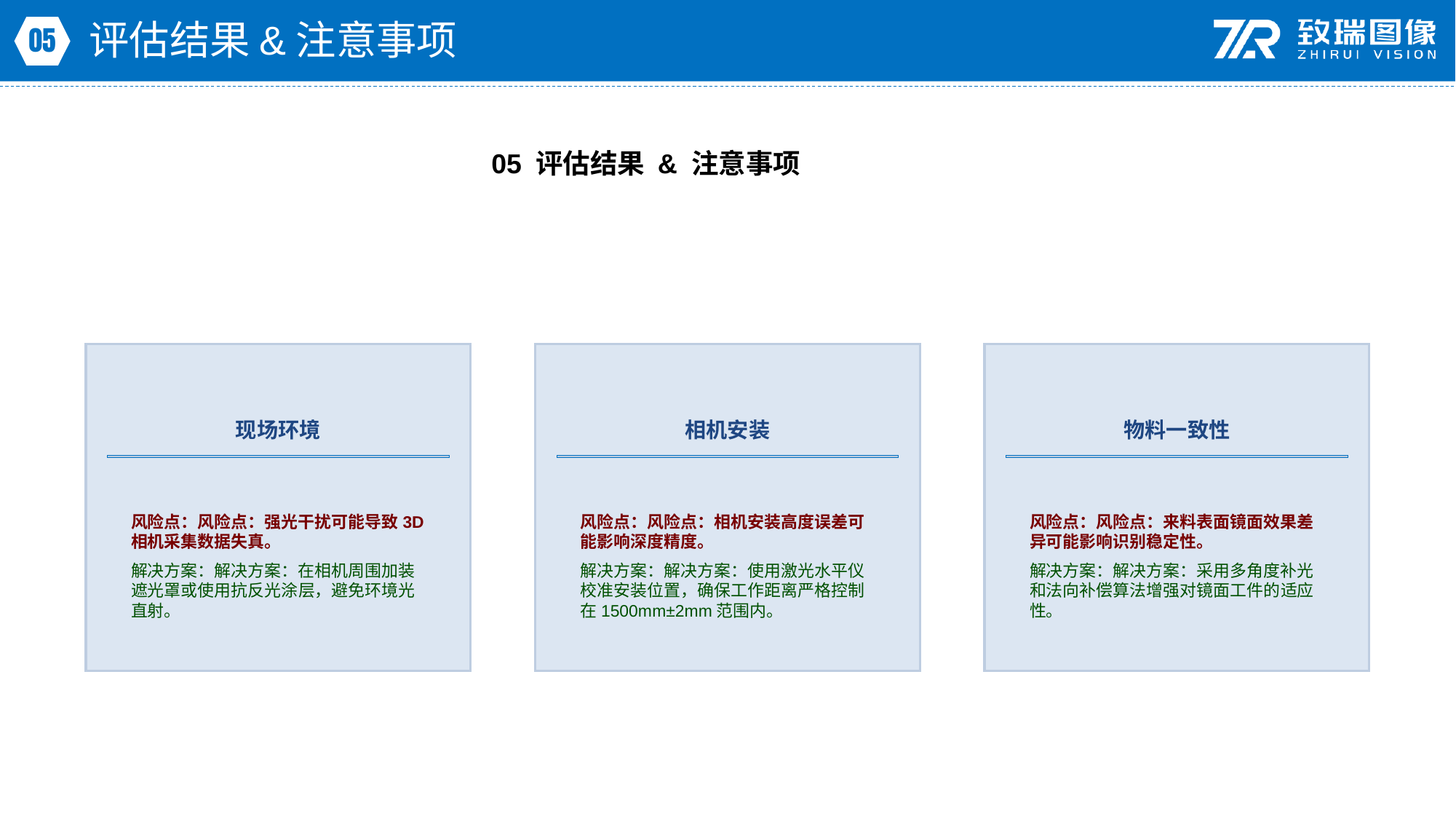

评估结果&注意事项
05

05 评估结果 & 注意事项

现场环境

相机安装

物料一致性

风险点：风险点：强光干扰可能导致3D相机采集数据失真。
解决方案：解决方案：在相机周围加装遮光罩或使用抗反光涂层，避免环境光直射。

风险点：风险点：相机安装高度误差可能影响深度精度。
解决方案：解决方案：使用激光水平仪校准安装位置，确保工作距离严格控制在1500mm±2mm范围内。

风险点：风险点：来料表面镜面效果差异可能影响识别稳定性。
解决方案：解决方案：采用多角度补光和法向补偿算法增强对镜面工件的适应性。